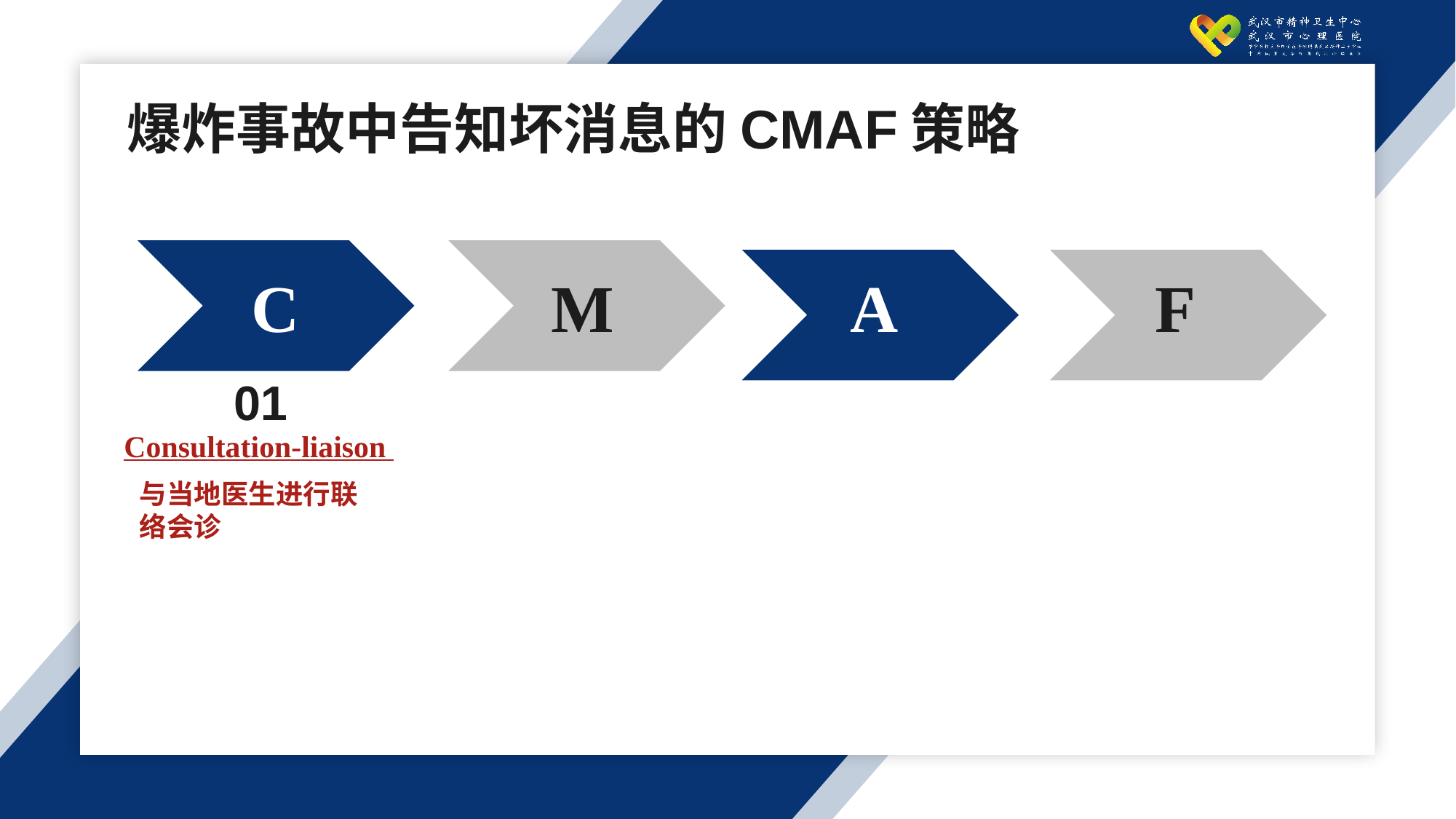

爆炸事故中告知坏消息的CMAF策略

C
M
A
F
01
Consultation-liaison
与当地医生进行联络会诊